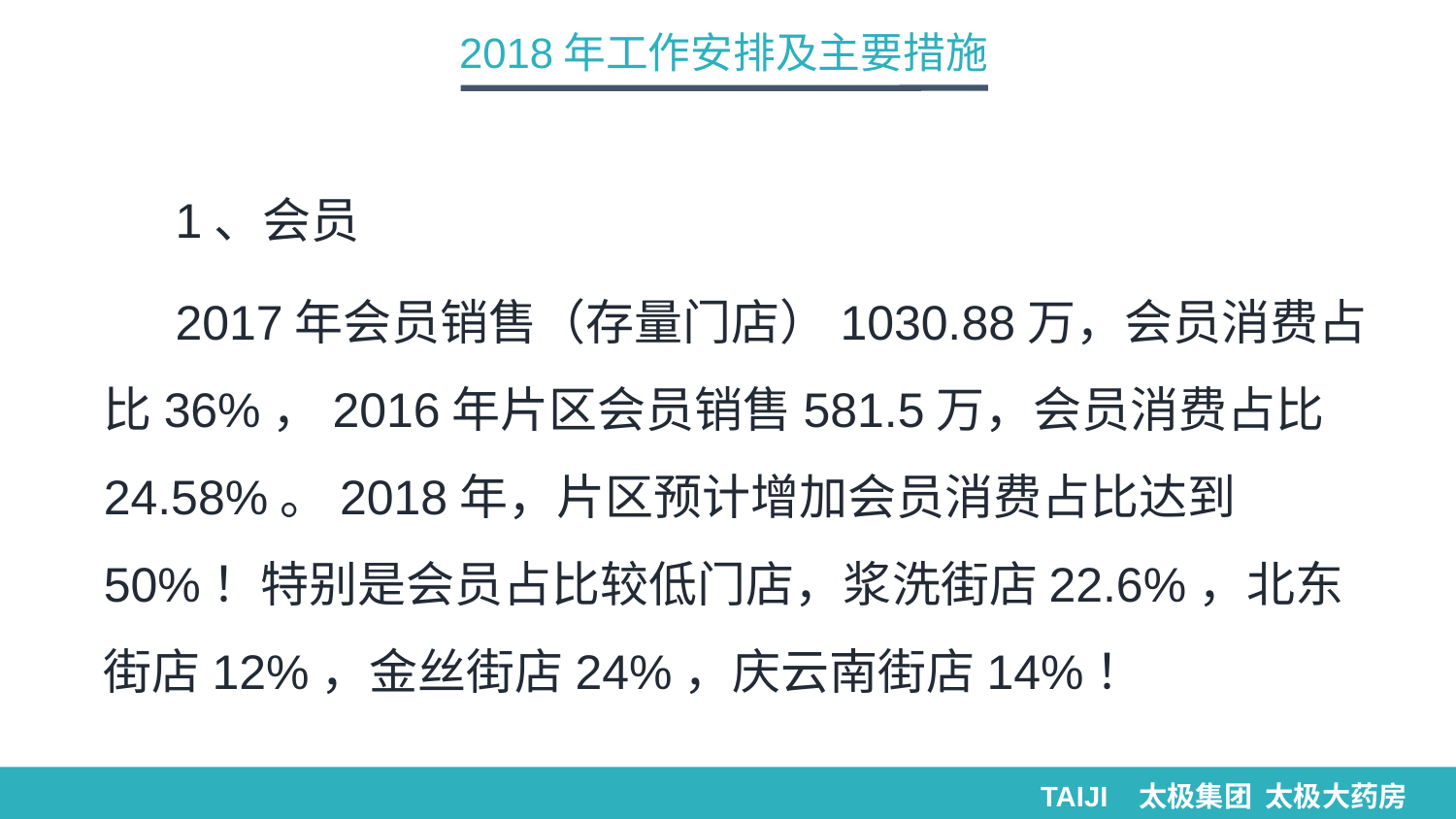

2018年工作安排及主要措施
1、会员
2017年会员销售（存量门店）1030.88万，会员消费占比36%，2016年片区会员销售581.5万，会员消费占比24.58%。2018年，片区预计增加会员消费占比达到50%！特别是会员占比较低门店，浆洗街店22.6%，北东街店12%，金丝街店24%，庆云南街店14%！

TAIJI   太极集团  太极大药房